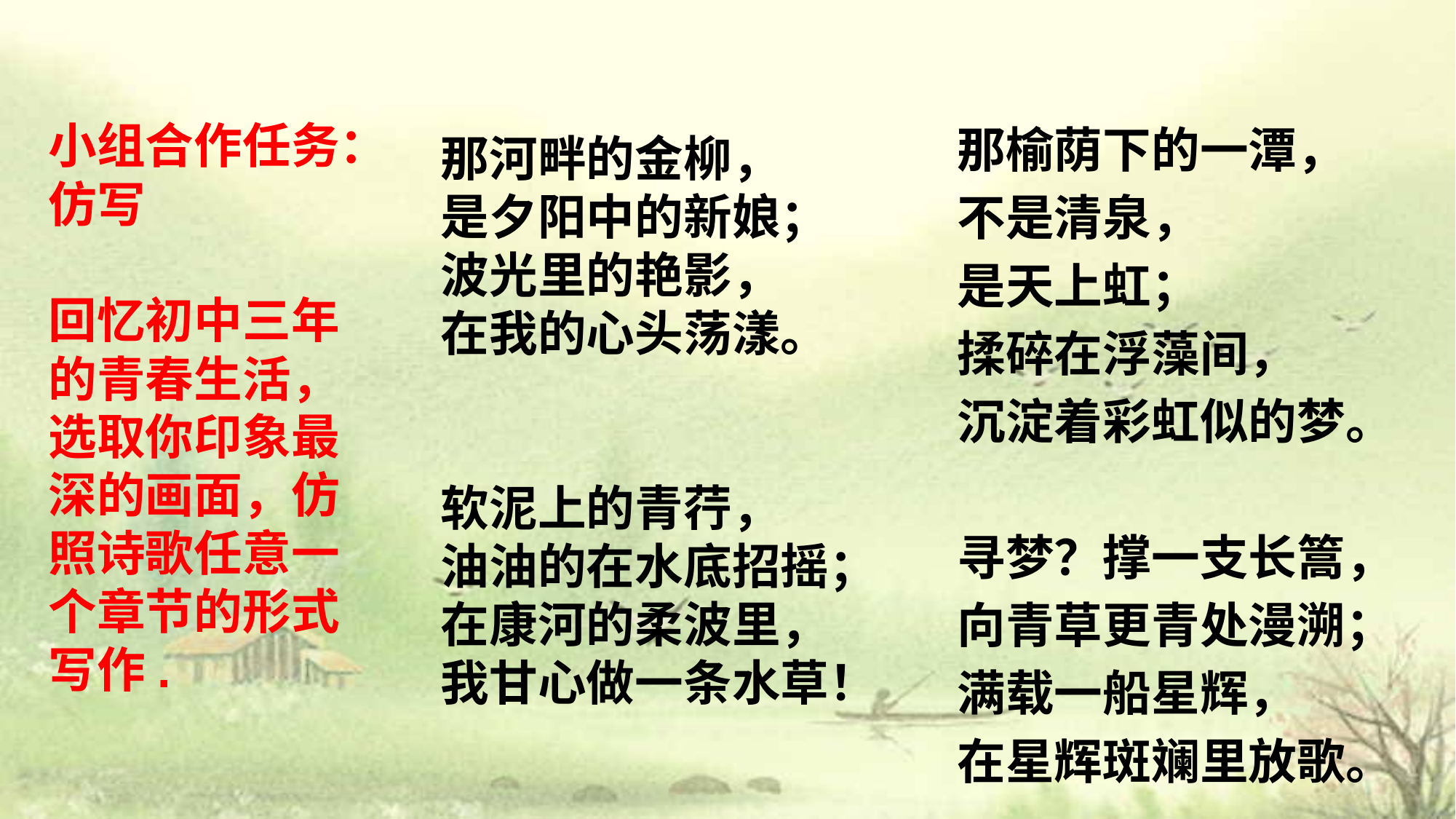

那榆荫下的一潭，
不是清泉，
是天上虹；
揉碎在浮藻间，
沉淀着彩虹似的梦。

寻梦？撑一支长篙，
向青草更青处漫溯；
满载一船星辉，
在星辉斑斓里放歌。

小组合作任务：仿写

回忆初中三年的青春生活，
选取你印象最深的画面，仿照诗歌任意一个章节的形式写作.
那河畔的金柳，
是夕阳中的新娘；
波光里的艳影，
在我的心头荡漾。

软泥上的青荇，
油油的在水底招摇；
在康河的柔波里，
我甘心做一条水草！